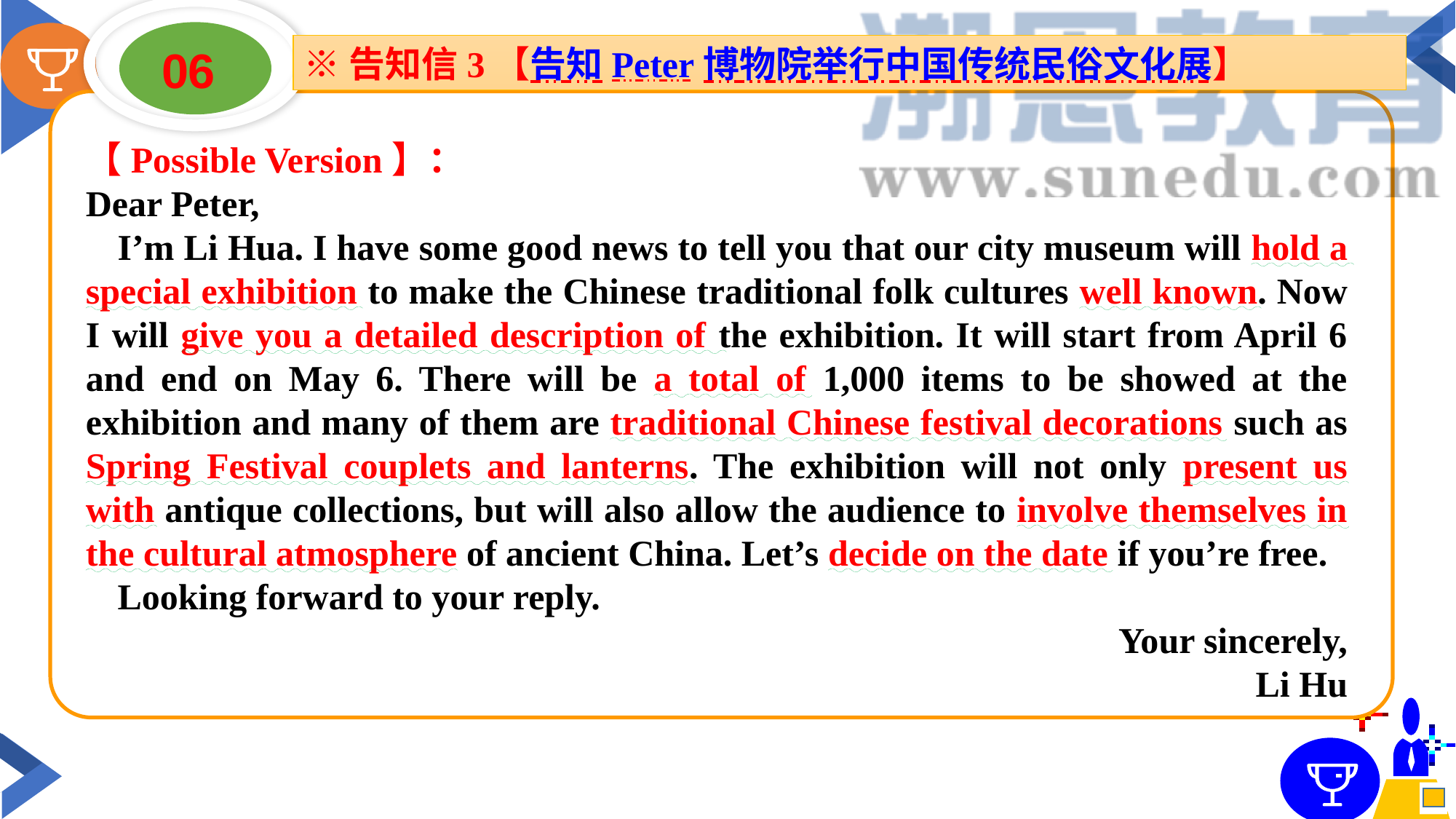

06
※告知信3【告知Peter博物院举行中国传统民俗文化展】
【Possible Version】：
Dear Peter,
I’m Li Hua. I have some good news to tell you that our city museum will hold a special exhibition to make the Chinese traditional folk cultures well known. Now I will give you a detailed description of the exhibition. It will start from April 6 and end on May 6. There will be a total of 1,000 items to be showed at the exhibition and many of them are traditional Chinese festival decorations such as Spring Festival couplets and lanterns. The exhibition will not only present us with antique collections, but will also allow the audience to involve themselves in the cultural atmosphere of ancient China. Let’s decide on the date if you’re free.
Looking forward to your reply.
Your sincerely,
Li Hu